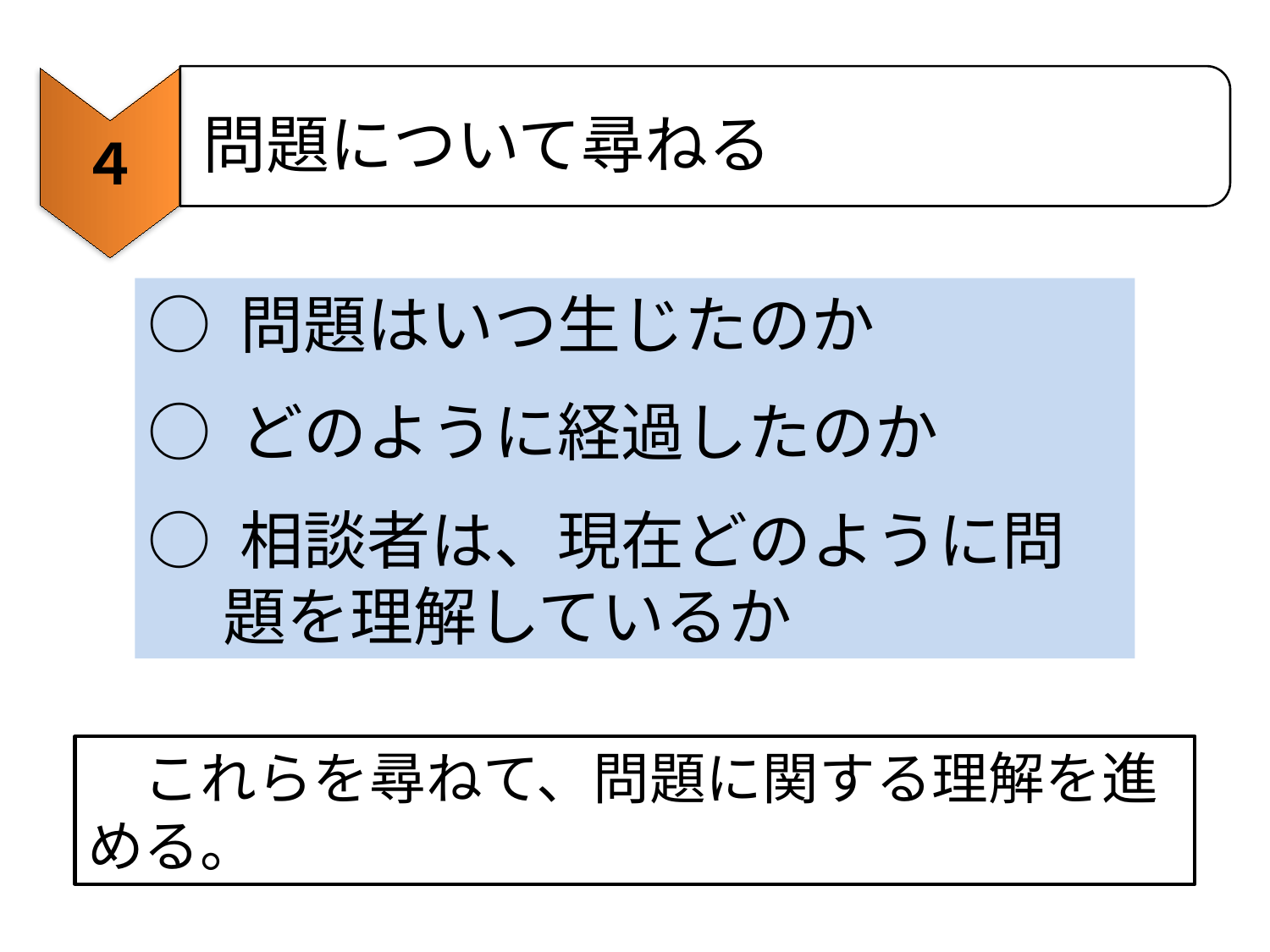

４
問題について尋ねる

○ 問題はいつ生じたのか
○ どのように経過したのか
○ 相談者は、現在どのように問題を理解しているか
　これらを尋ねて、問題に関する理解を進める。